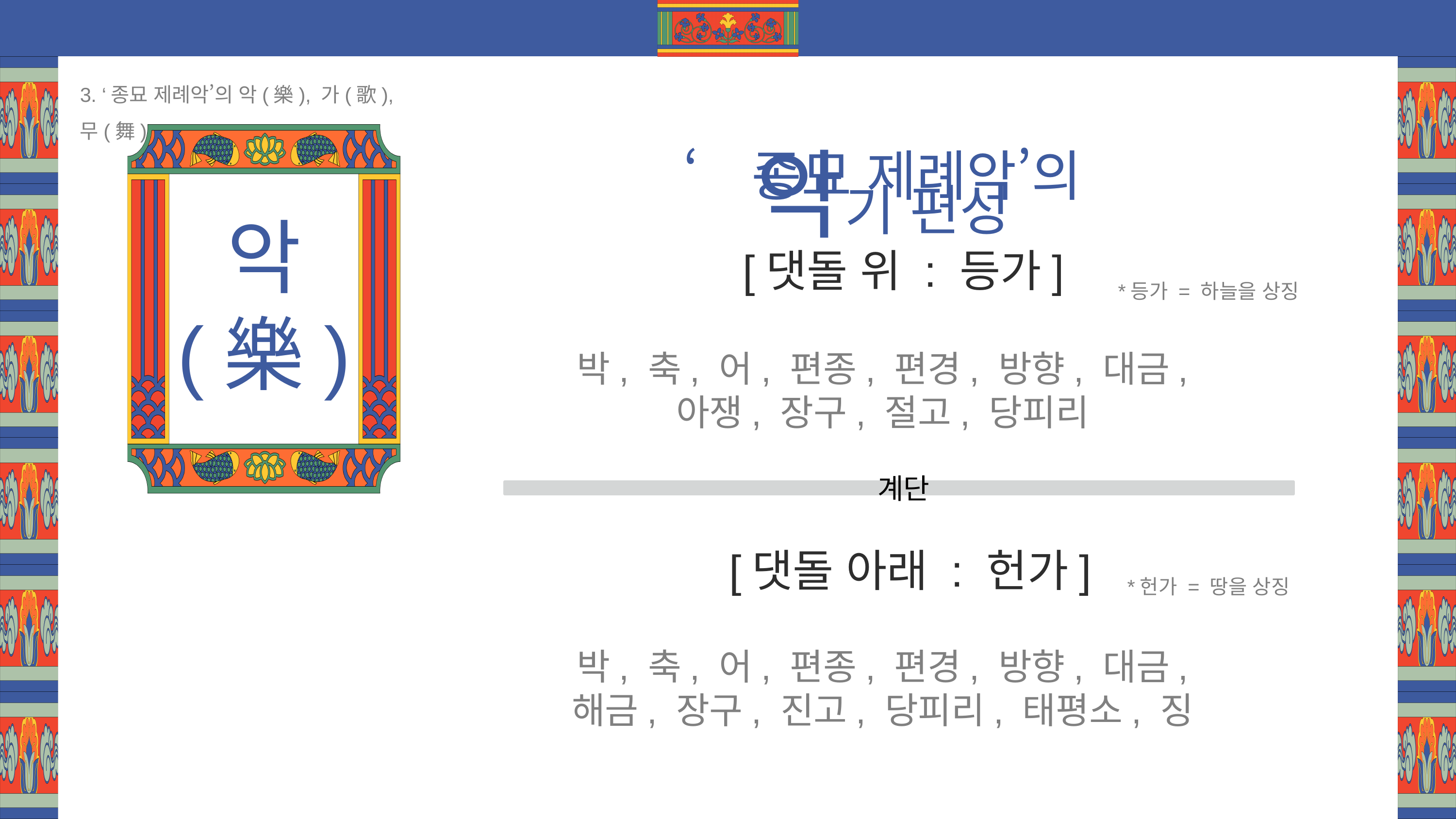

3. ‘종묘 제례악’의 악(樂), 가(歌), 무(舞)

악
(樂)
‘종묘 제례악’의 악기 편성
[댓돌 위 : 등가]

*등가 = 하늘을 상징
박, 축, 어, 편종, 편경, 방향, 대금,
아쟁, 장구, 절고, 당피리
계단

[댓돌 아래 : 헌가]

*헌가 = 땅을 상징
박, 축, 어, 편종, 편경, 방향, 대금,
해금, 장구, 진고, 당피리, 태평소, 징